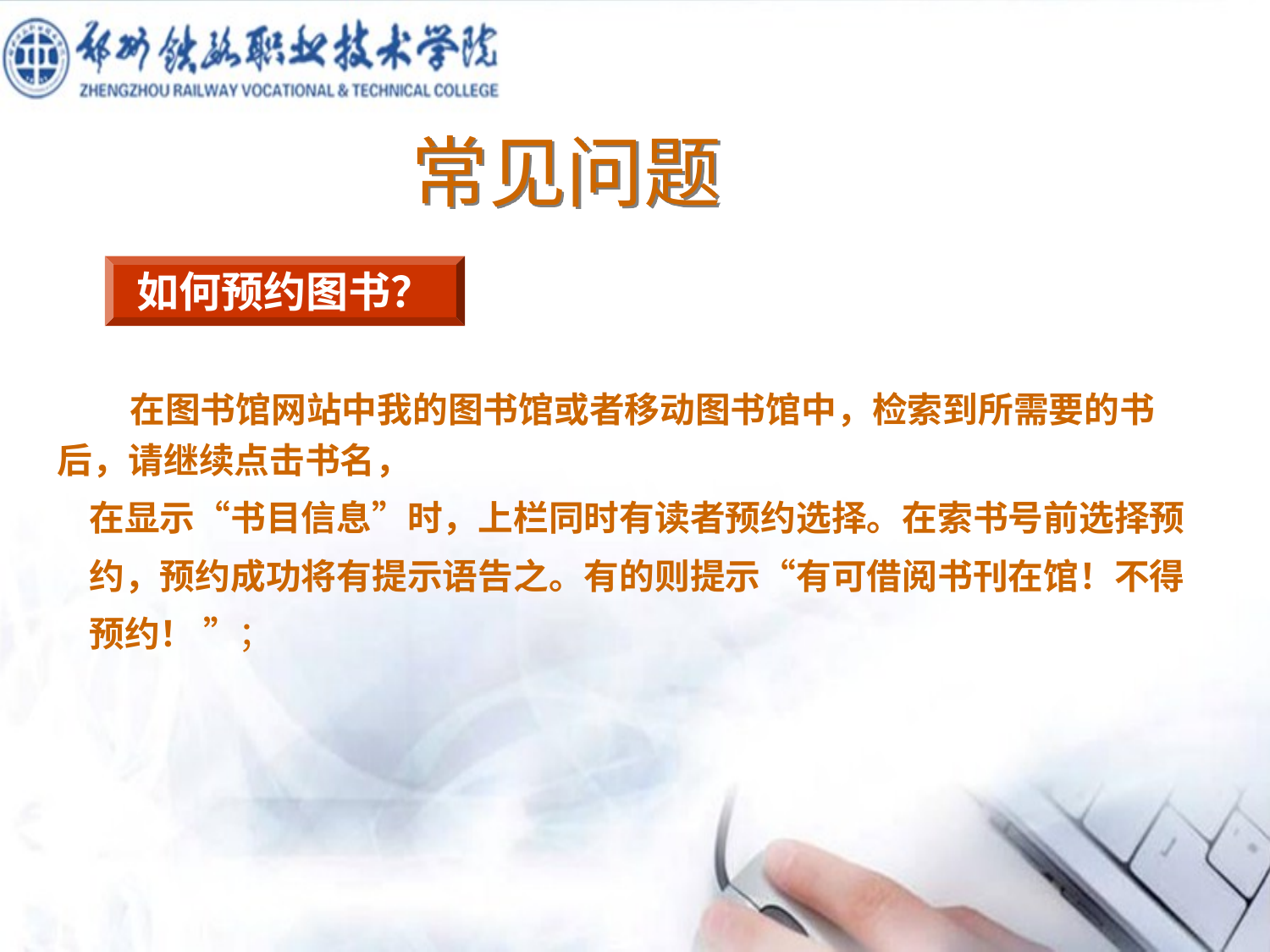

# 常见问题
如何预约图书？
    在图书馆网站中我的图书馆或者移动图书馆中，检索到所需要的书后，请继续点击书名，
在显示“书目信息”时，上栏同时有读者预约选择。在索书号前选择预
约，预约成功将有提示语告之。有的则提示“有可借阅书刊在馆！不得
预约！ ”；